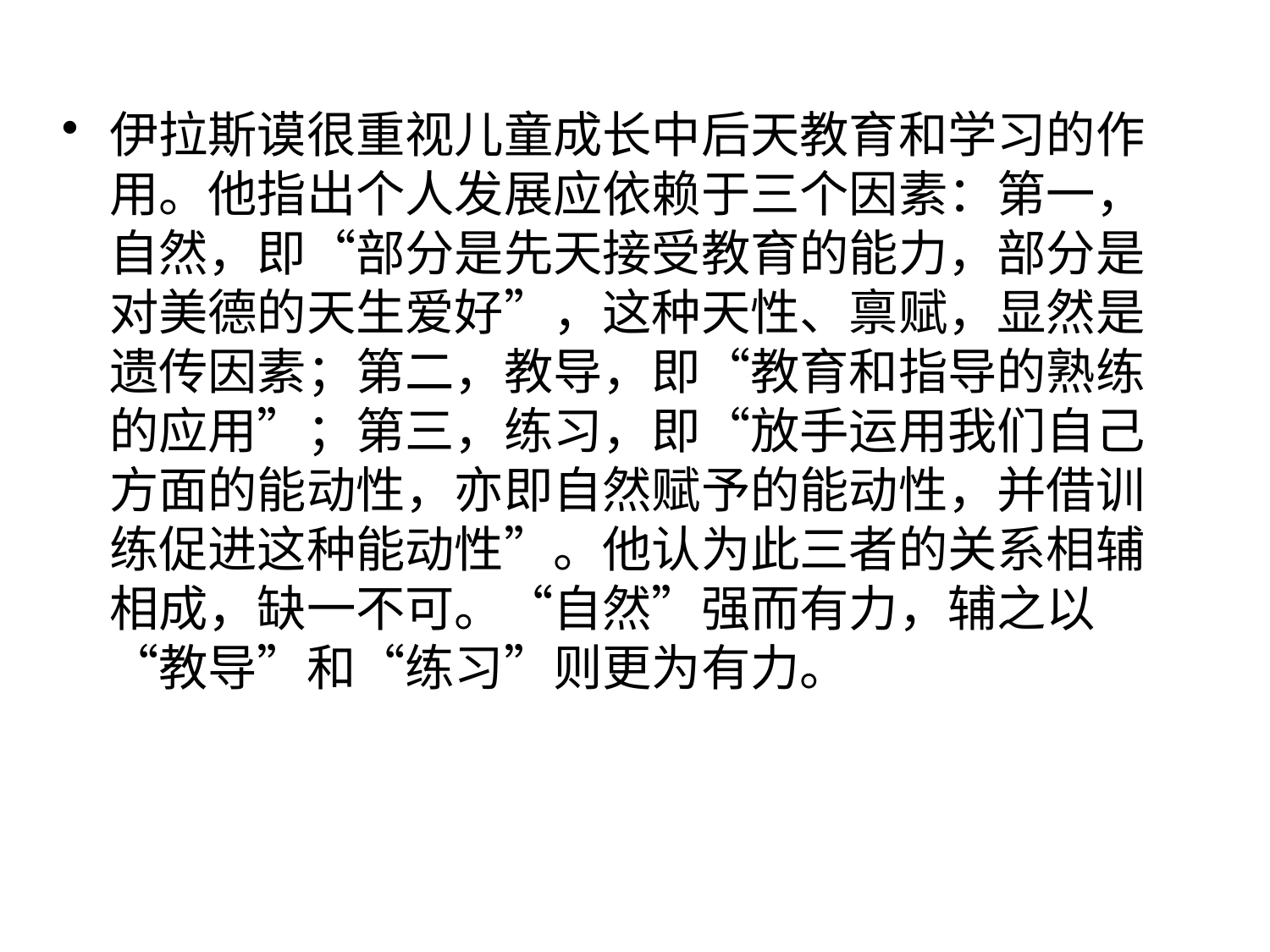

#
伊拉斯谟很重视儿童成长中后天教育和学习的作用。他指出个人发展应依赖于三个因素：第一，自然，即“部分是先天接受教育的能力，部分是对美德的天生爱好”，这种天性、禀赋，显然是遗传因素；第二，教导，即“教育和指导的熟练的应用”；第三，练习，即“放手运用我们自己方面的能动性，亦即自然赋予的能动性，并借训练促进这种能动性”。他认为此三者的关系相辅相成，缺一不可。“自然”强而有力，辅之以“教导”和“练习”则更为有力。